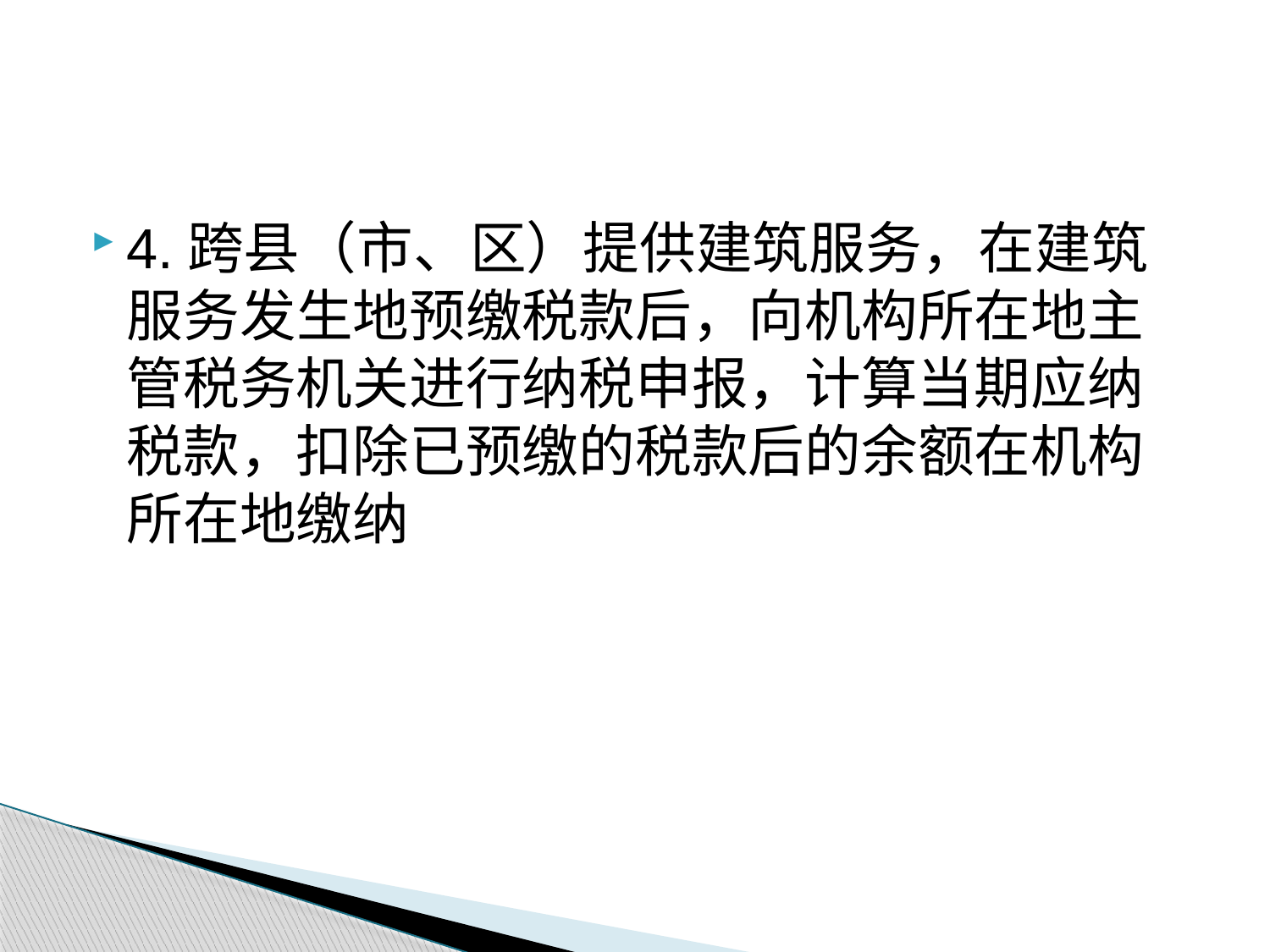

#
4.跨县（市、区）提供建筑服务，在建筑服务发生地预缴税款后，向机构所在地主管税务机关进行纳税申报，计算当期应纳税款，扣除已预缴的税款后的余额在机构所在地缴纳